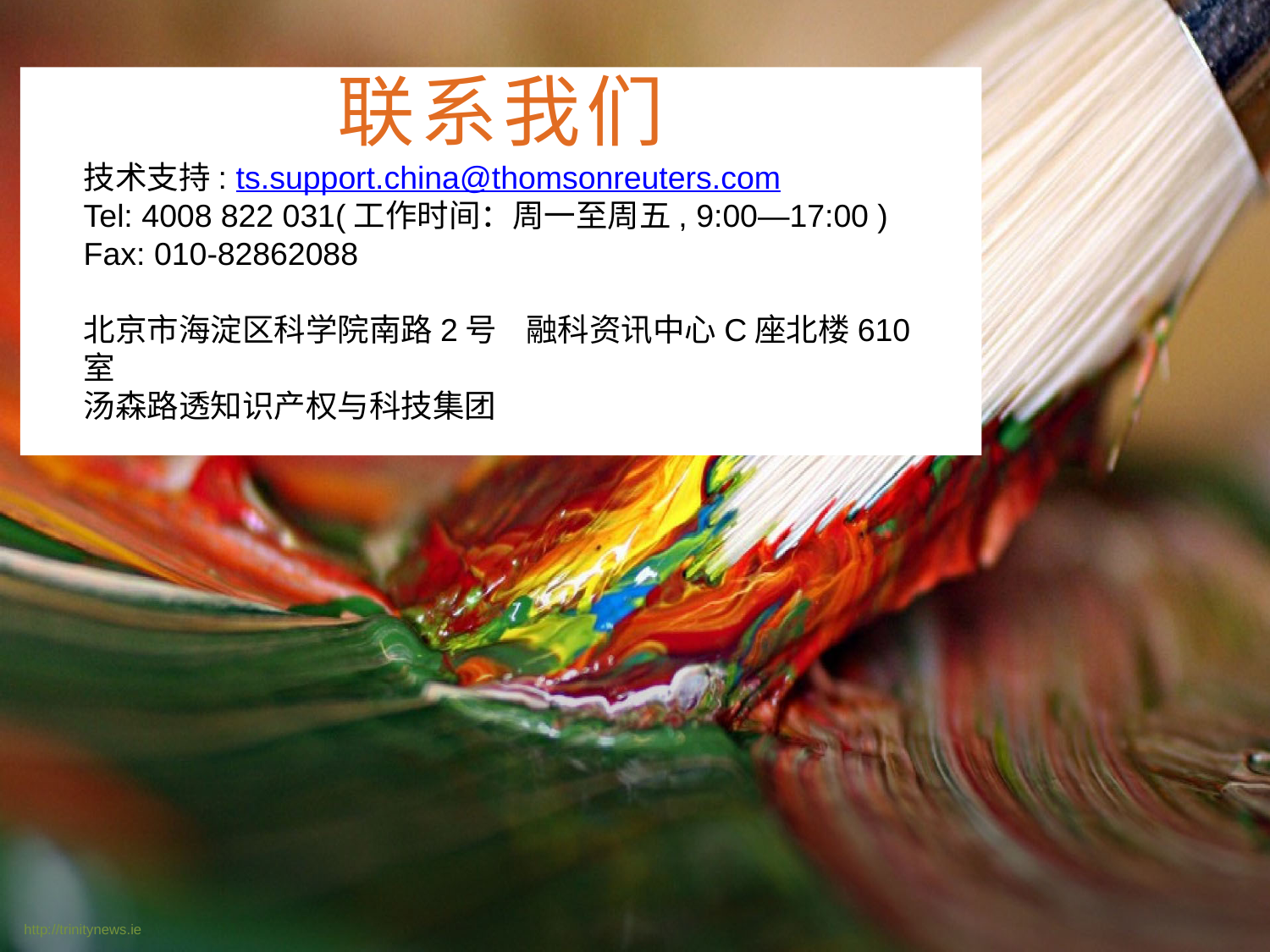

联系我们
技术支持: ts.support.china@thomsonreuters.com
Tel: 4008 822 031(工作时间：周一至周五, 9:00—17:00 )
Fax: 010-82862088

北京市海淀区科学院南路2号    融科资讯中心C座北楼610室
汤森路透知识产权与科技集团

http://trinitynews.ie